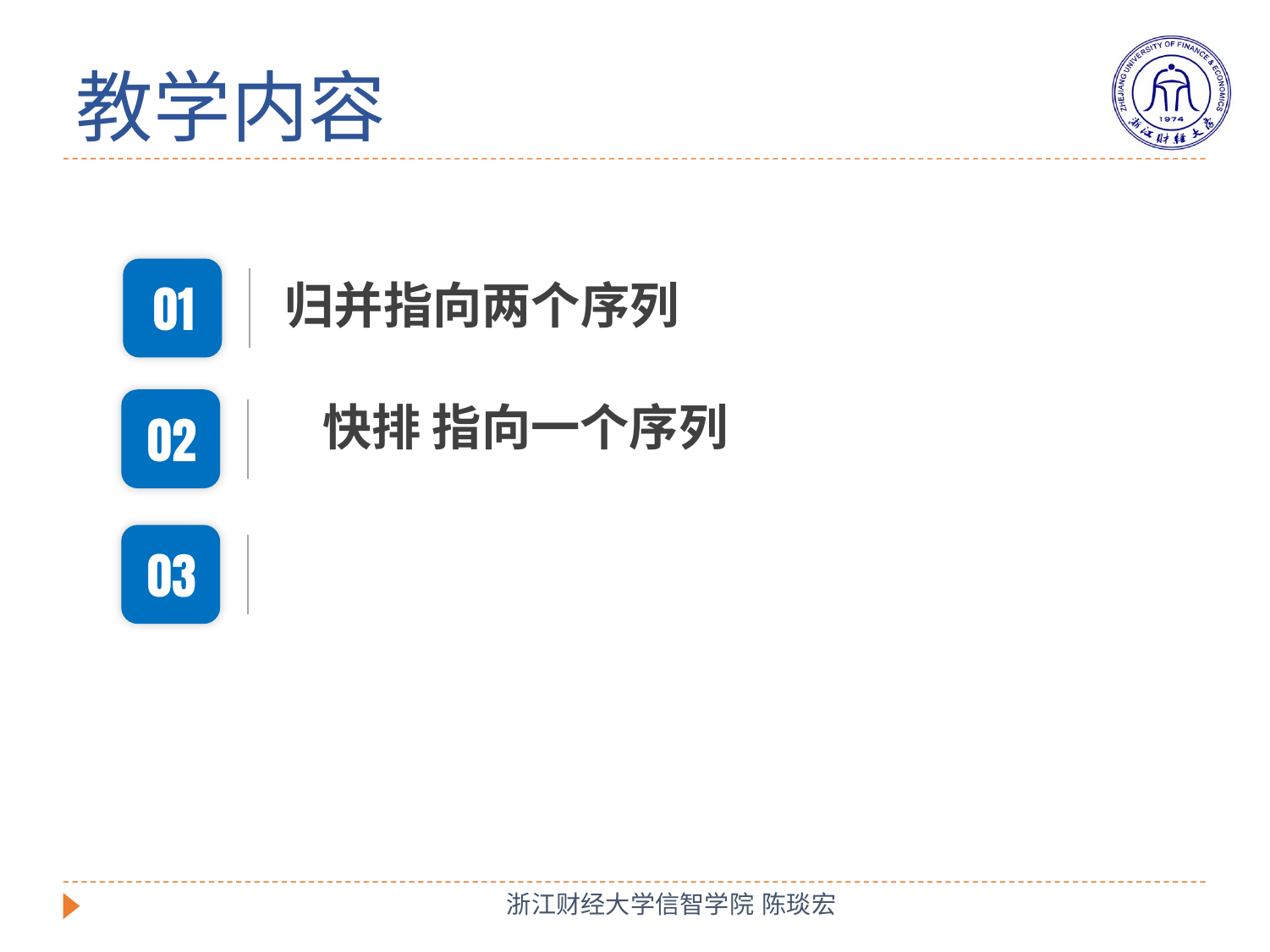

# 教学内容

归并指向两个序列
01
快排 指向一个序列

02

03
2
浙江财经大学信智学院 陈琰宏